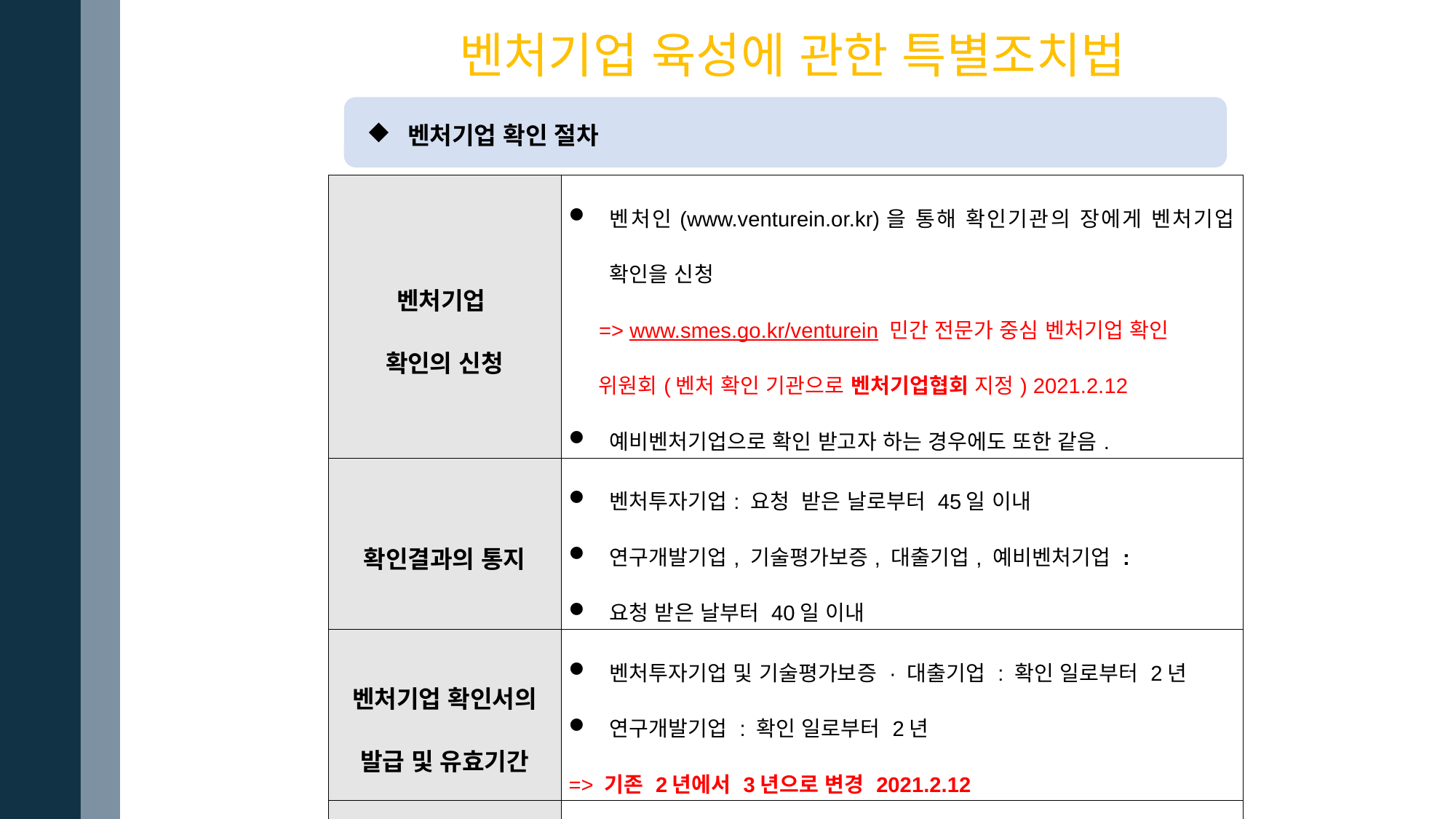

벤처기업 육성에 관한 특별조치법

벤처기업 확인 절차
| 벤처기업 확인의 신청 | 벤처인(www.venturein.or.kr)을 통해 확인기관의 장에게 벤처기업 확인을 신청 => www.smes.go.kr/venturein 민간 전문가 중심 벤처기업 확인 위원회(벤처 확인 기관으로 벤처기업협회 지정) 2021.2.12 예비벤처기업으로 확인 받고자 하는 경우에도 또한 같음. |
| --- | --- |
| 확인결과의 통지 | 벤처투자기업: 요청 받은 날로부터 45일 이내 연구개발기업, 기술평가보증, 대출기업, 예비벤처기업 : 요청 받은 날부터 40일 이내 |
| 벤처기업 확인서의 발급 및 유효기간 | 벤처투자기업 및 기술평가보증 · 대출기업 : 확인 일로부터 2년 연구개발기업 : 확인 일로부터 2년 => 기존 2년에서 3년으로 변경 2021.2.12 |
| 벤처기업에 관한 정보의 공개 | 벤처기업 확인기관의 장은 벤처기업에 관한 해당 정보를 벤처인을 통해 공개 |